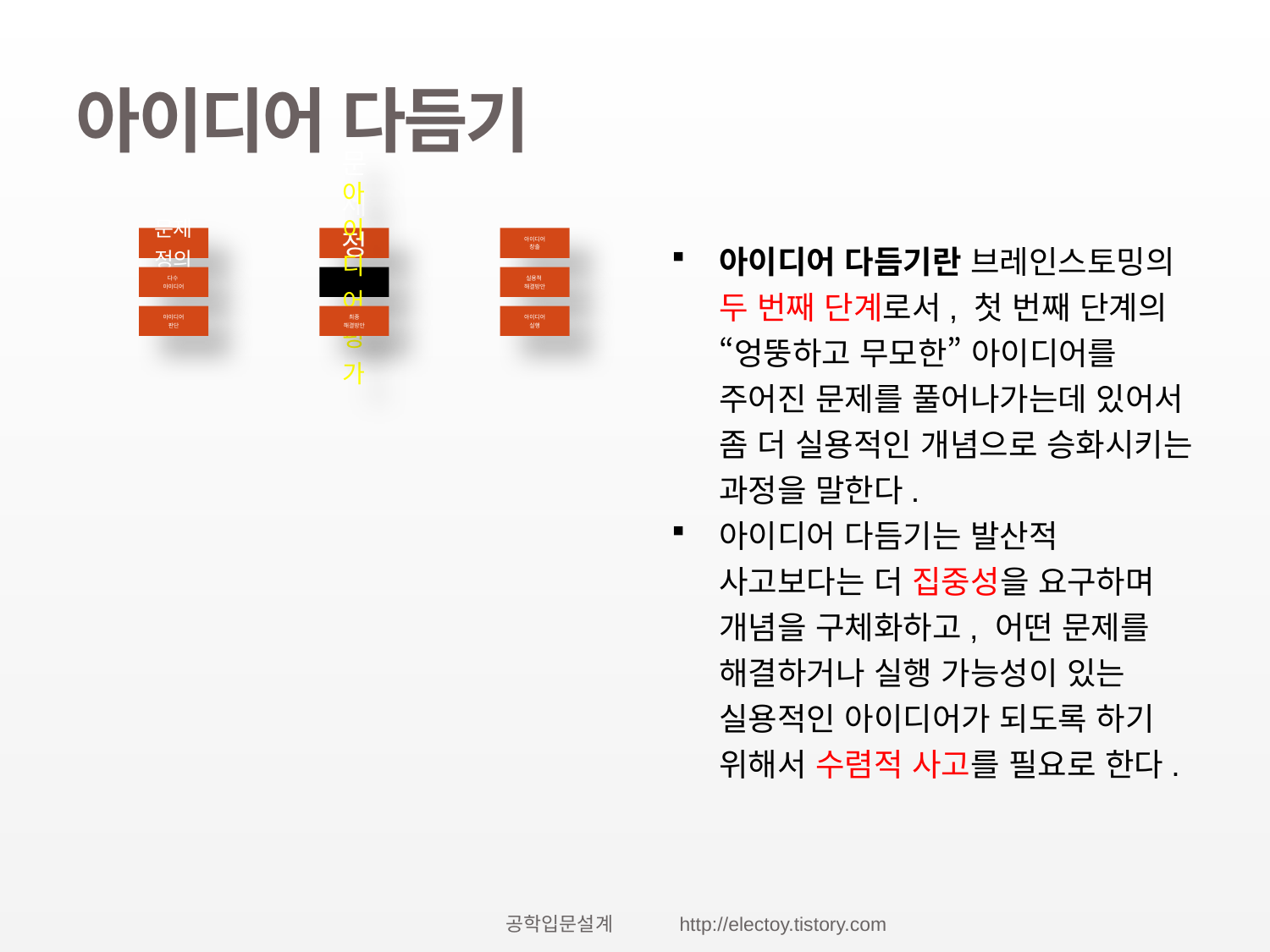

# 아이디어 다듬기
문제정의
아이디어
창출
다수
아이디어
아이디어
아이디어
판단
실용적
해결방안
아이디어
실행
최종
해결방안
아이디어 다듬기란 브레인스토밍의 두 번째 단계로서, 첫 번째 단계의 “엉뚱하고 무모한” 아이디어를 주어진 문제를 풀어나가는데 있어서 좀 더 실용적인 개념으로 승화시키는 과정을 말한다.
아이디어 다듬기는 발산적 사고보다는 더 집중성을 요구하며 개념을 구체화하고, 어떤 문제를 해결하거나 실행 가능성이 있는 실용적인 아이디어가 되도록 하기 위해서 수렴적 사고를 필요로 한다.
공학입문설계          http://electoy.tistory.com